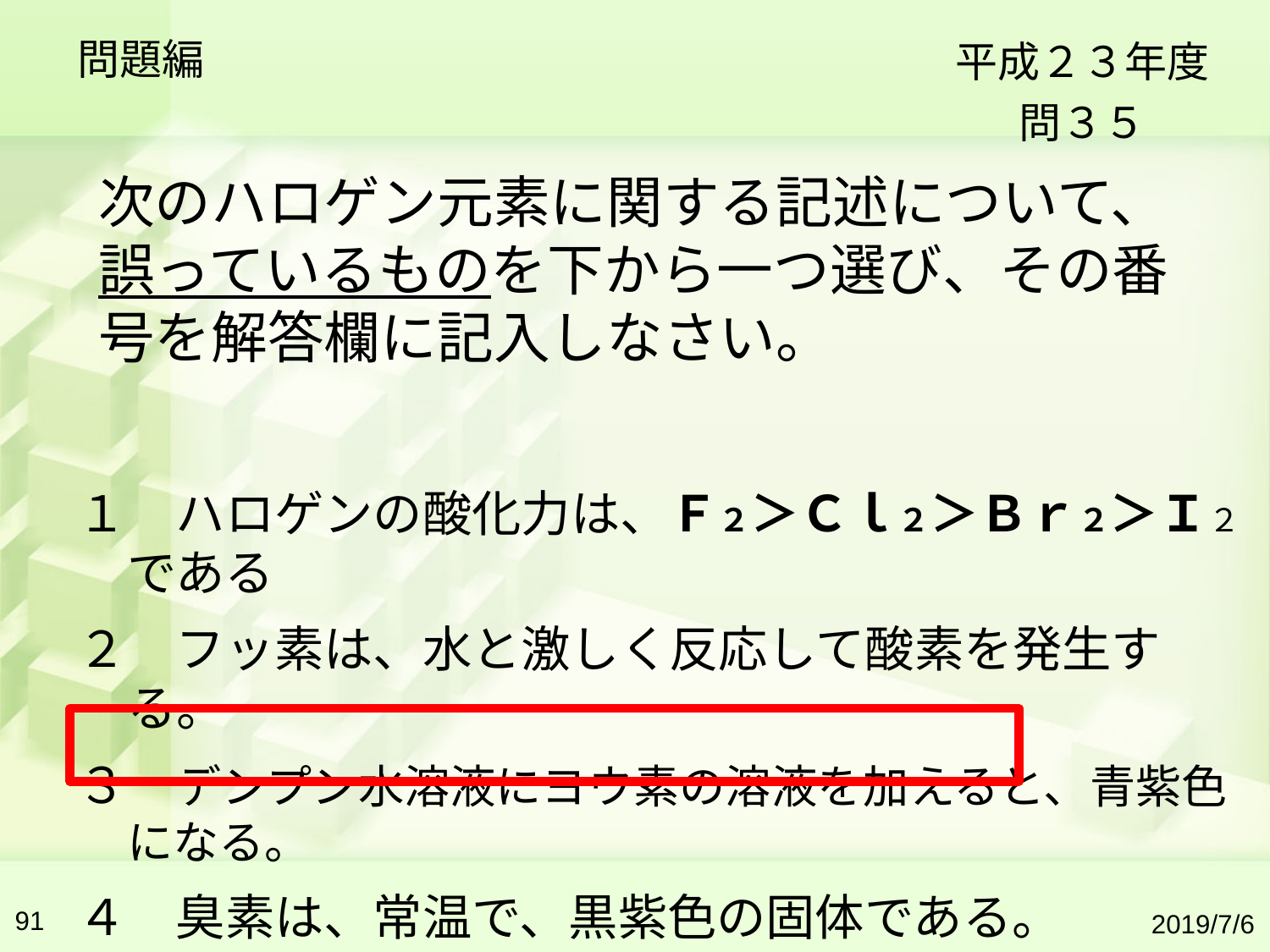

問題編
平成２３年度
問３５
次のハロゲン元素に関する記述について、誤っているものを下から一つ選び、その番号を解答欄に記入しなさい。
１　ハロゲンの酸化力は、Ｆ２＞Ｃｌ２＞Ｂｒ２＞Ｉ２である
２　フッ素は、水と激しく反応して酸素を発生する。
３　デンプン水溶液にヨウ素の溶液を加えると、青紫色になる。
４　臭素は、常温で、黒紫色の固体である。

91
2019/7/6